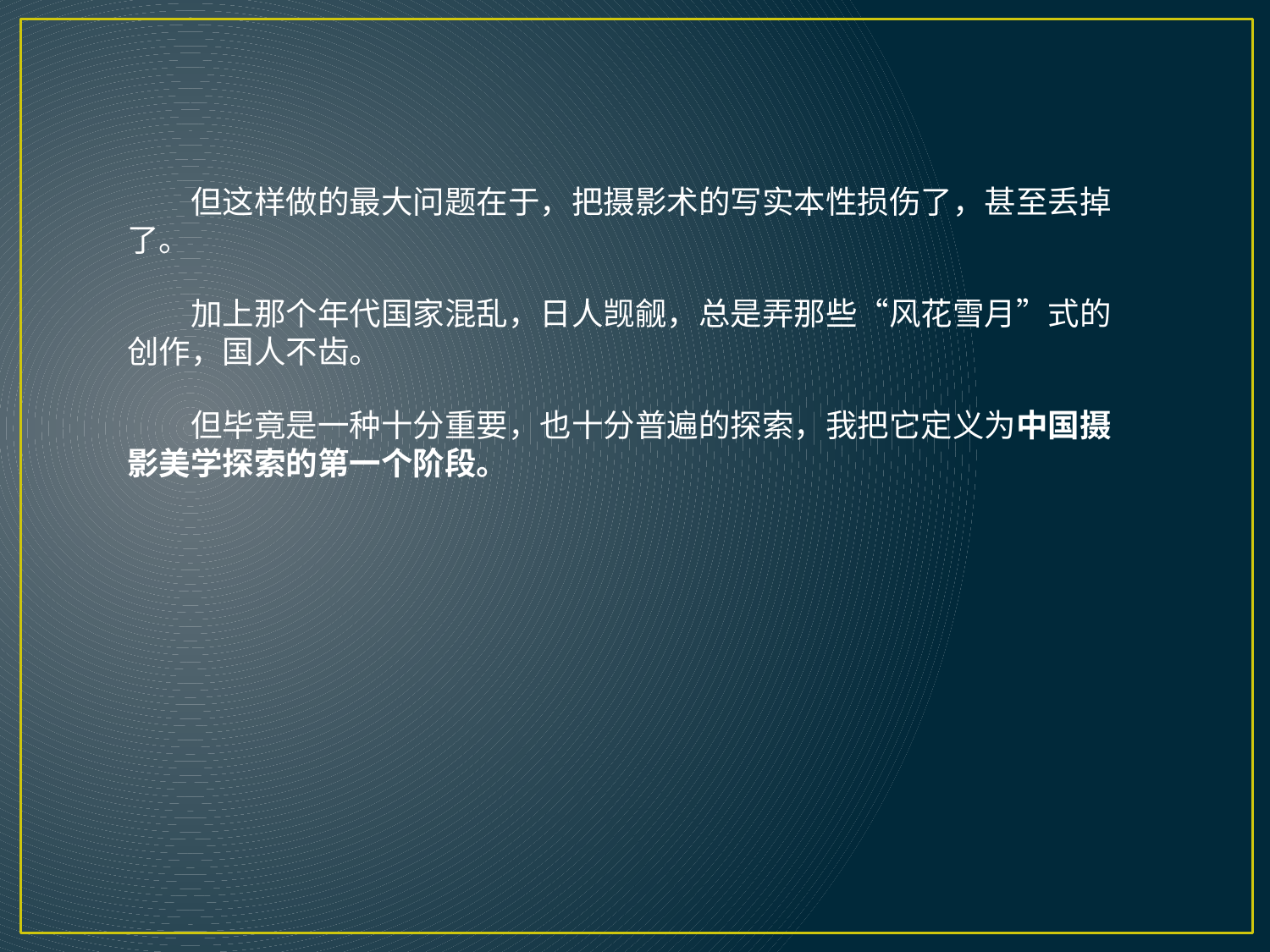

但这样做的最大问题在于，把摄影术的写实本性损伤了，甚至丢掉了。
加上那个年代国家混乱，日人觊觎，总是弄那些“风花雪月”式的创作，国人不齿。
但毕竟是一种十分重要，也十分普遍的探索，我把它定义为中国摄影美学探索的第一个阶段。